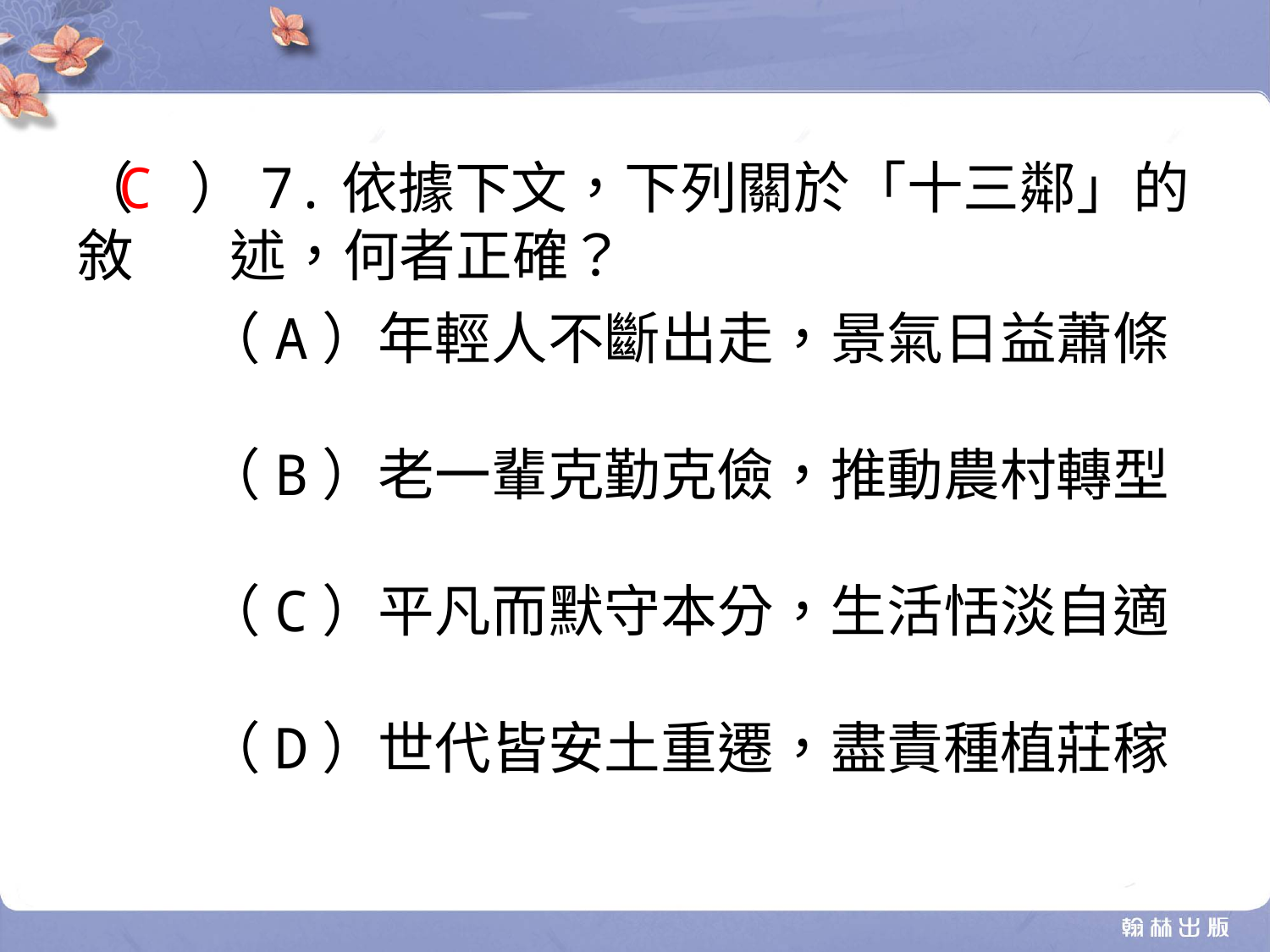

（　）7.依據下文，下列關於「十三鄰」的敘	  述，何者正確？
	（A）年輕人不斷出走，景氣日益蕭條
	（B）老一輩克勤克儉，推動農村轉型
	（C）平凡而默守本分，生活恬淡自適
	（D）世代皆安土重遷，盡責種植莊稼
C